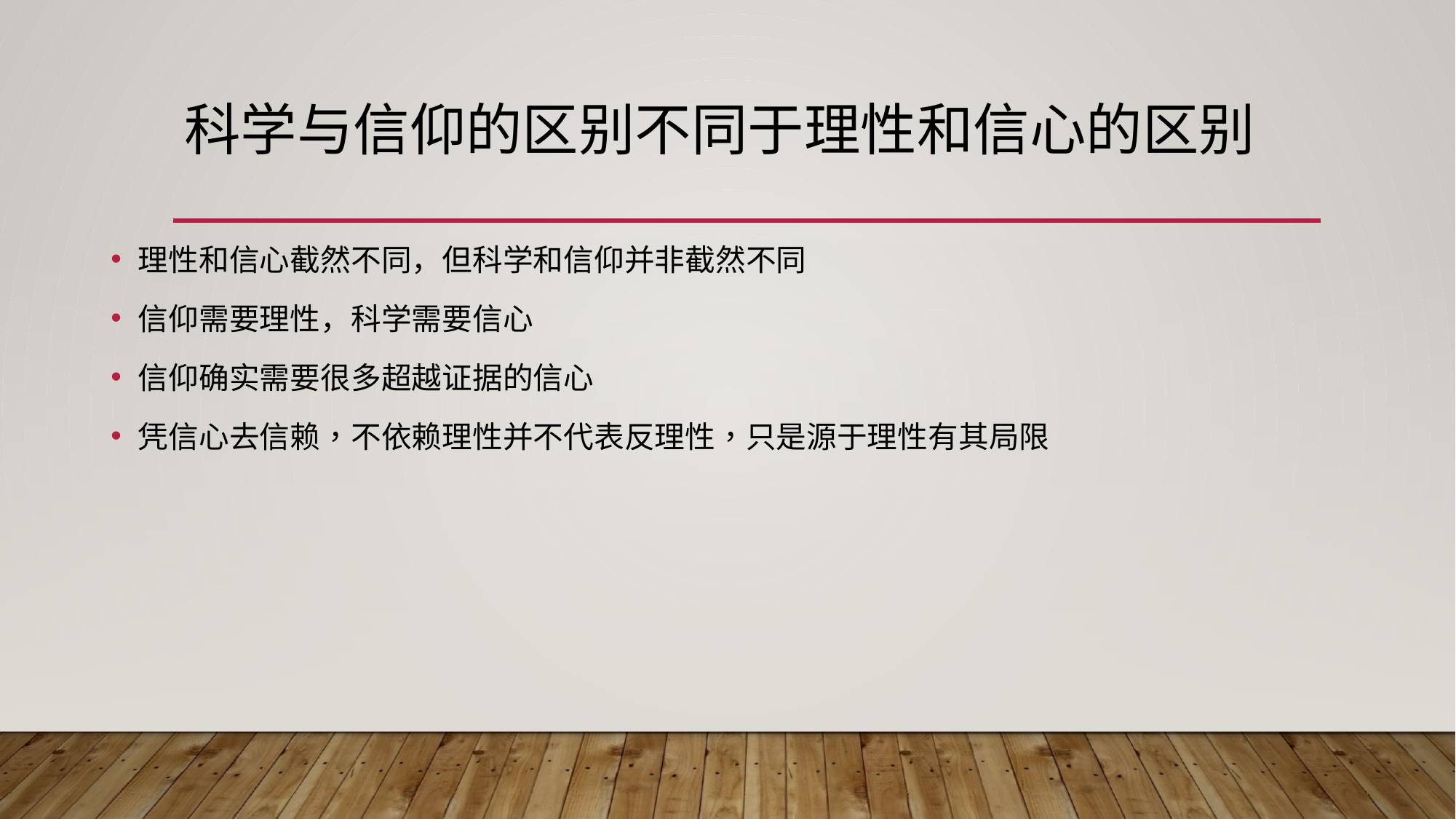

# 科学与信仰的区别不同于理性和信心的区别
理性和信心截然不同，但科学和信仰并非截然不同
信仰需要理性，科学需要信心
信仰确实需要很多超越证据的信心
凭信心去信赖，不依赖理性并不代表反理性，只是源于理性有其局限